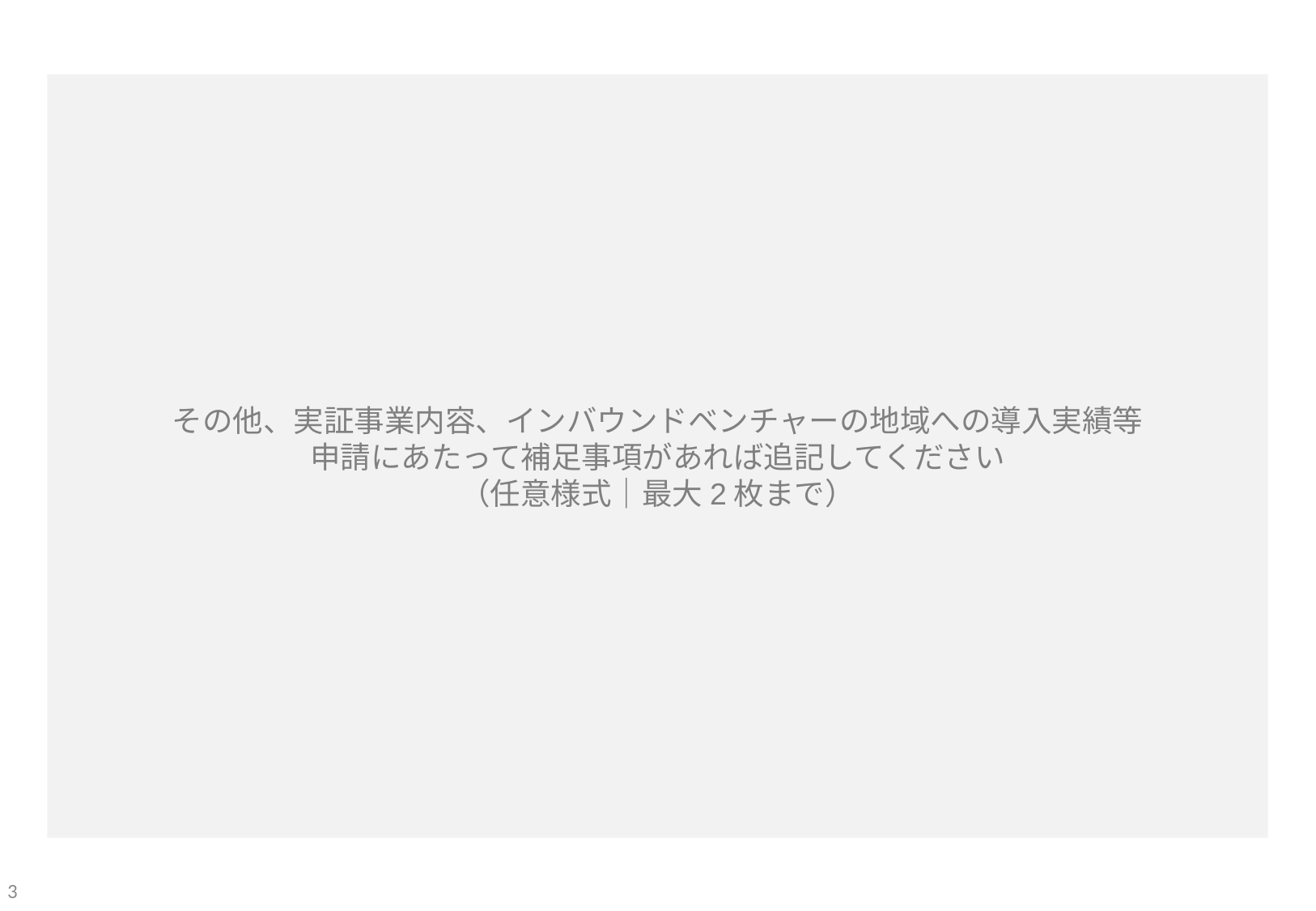

その他、実証事業内容、インバウンドベンチャーの地域への導入実績等
申請にあたって補足事項があれば追記してください
（任意様式｜最大2枚まで）
3